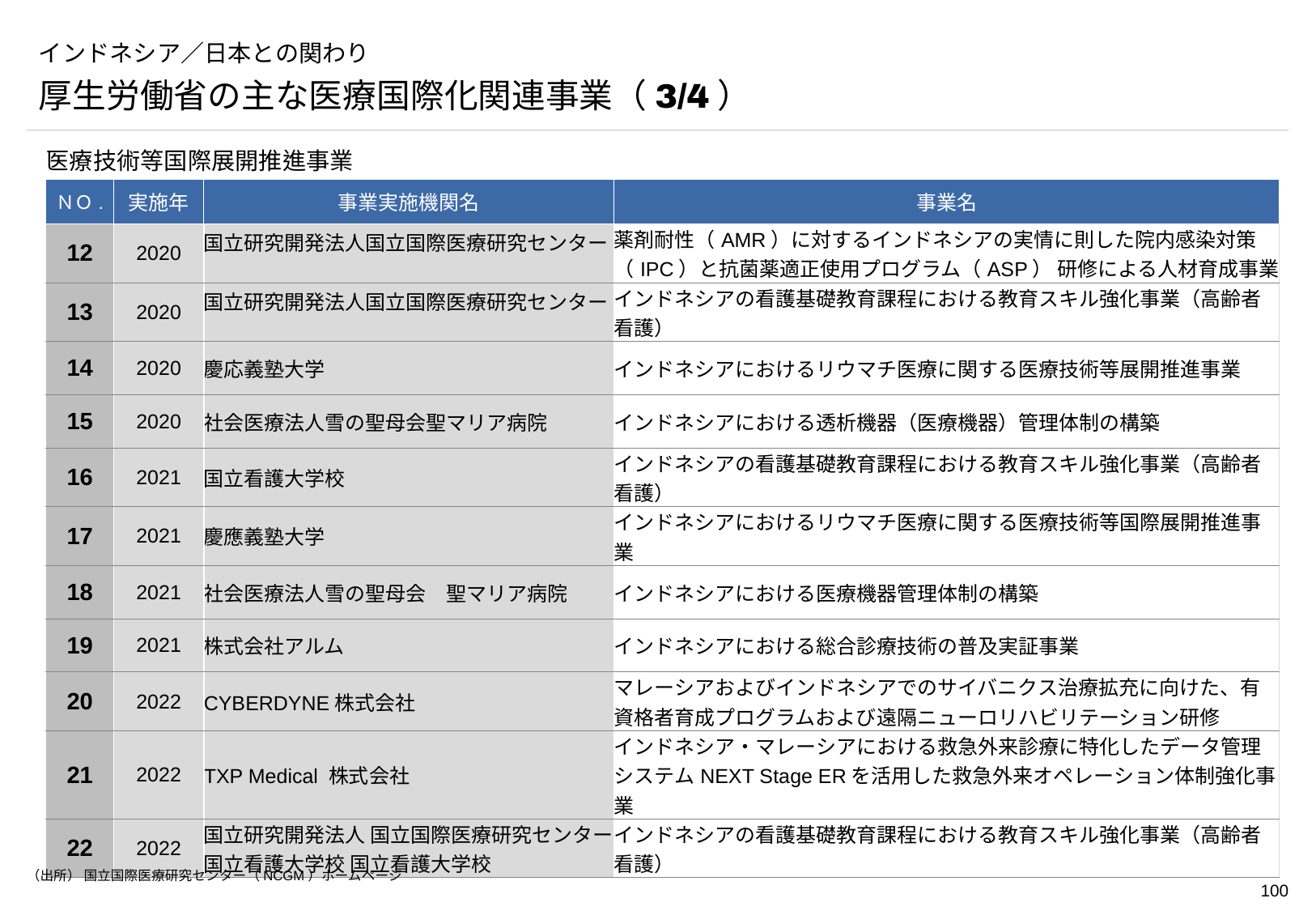

# インドネシア／日本との関わり
厚生労働省の主な医療国際化関連事業（3/4）
医療技術等国際展開推進事業
| ＮＯ. | 実施年 | 事業実施機関名 | 事業名 |
| --- | --- | --- | --- |
| 12 | 2020 | 国立研究開発法人国立国際医療研究センター | 薬剤耐性（AMR）に対するインドネシアの実情に則した院内感染対策（IPC）と抗菌薬適正使用プログラム（ASP） 研修による人材育成事業 |
| 13 | 2020 | 国立研究開発法人国立国際医療研究センター | インドネシアの看護基礎教育課程における教育スキル強化事業（高齢者看護） |
| 14 | 2020 | 慶応義塾大学 | インドネシアにおけるリウマチ医療に関する医療技術等展開推進事業 |
| 15 | 2020 | 社会医療法人雪の聖母会聖マリア病院 | インドネシアにおける透析機器（医療機器）管理体制の構築 |
| 16 | 2021 | 国立看護大学校 | インドネシアの看護基礎教育課程における教育スキル強化事業（高齢者看護） |
| 17 | 2021 | 慶應義塾大学 | インドネシアにおけるリウマチ医療に関する医療技術等国際展開推進事業 |
| 18 | 2021 | 社会医療法人雪の聖母会　聖マリア病院 | インドネシアにおける医療機器管理体制の構築 |
| 19 | 2021 | 株式会社アルム | インドネシアにおける総合診療技術の普及実証事業 |
| 20 | 2022 | CYBERDYNE株式会社 | マレーシアおよびインドネシアでのサイバニクス治療拡充に向けた、有資格者育成プログラムおよび遠隔ニューロリハビリテーション研修 |
| 21 | 2022 | TXP Medical 株式会社 | インドネシア・マレーシアにおける救急外来診療に特化したデータ管理システムNEXT Stage ERを活用した救急外来オペレーション体制強化事業 |
| 22 | 2022 | 国立研究開発法人 国立国際医療研究センター 国立看護大学校 国立看護大学校 | インドネシアの看護基礎教育課程における教育スキル強化事業（高齢者看護） |
（出所） 国立国際医療研究センター（NCGM）ホームページ